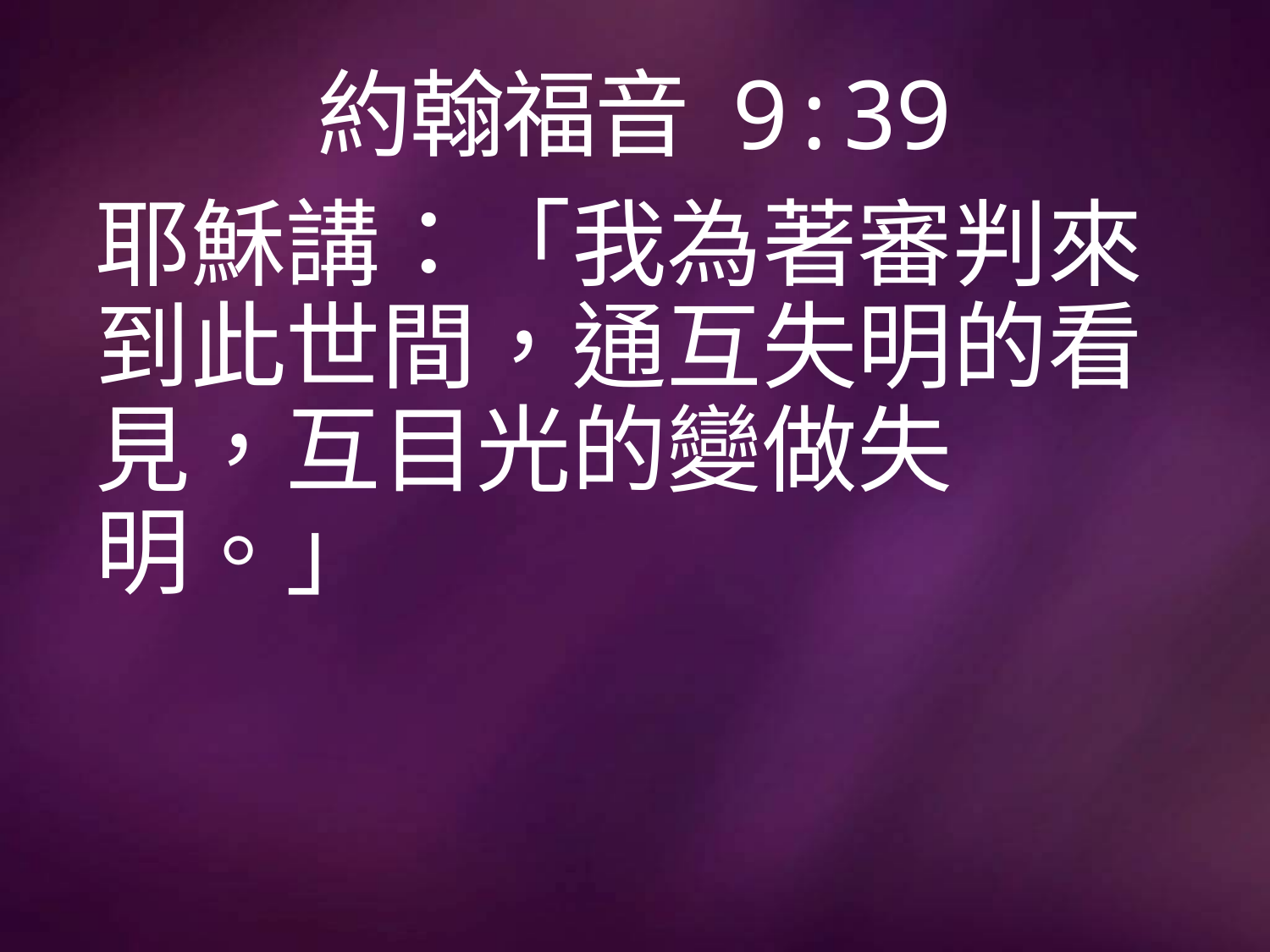

# 約翰福音 9:39
耶穌講：「我為著審判來到此世間，通互失明的看見，互目光的變做失明。」